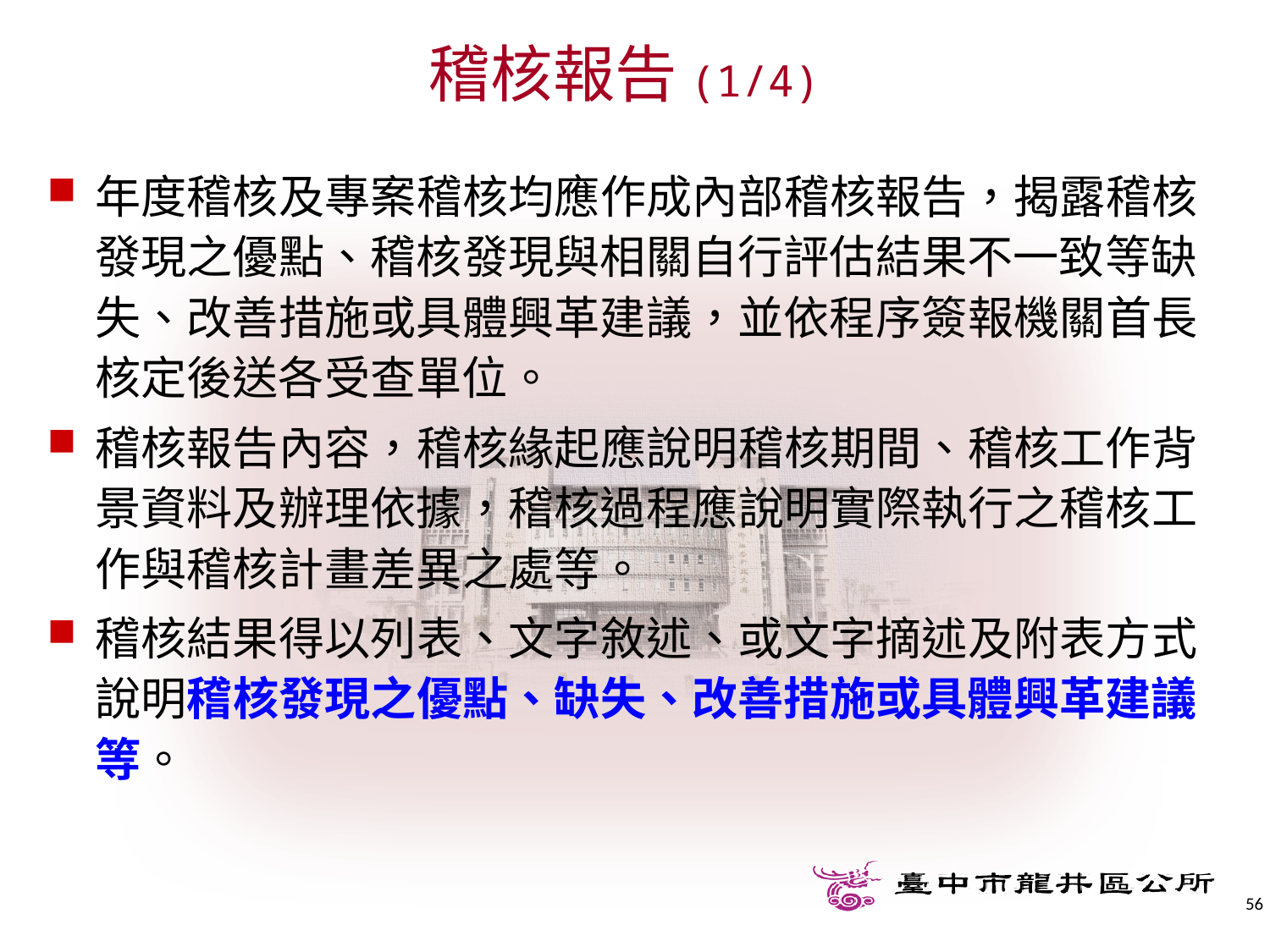

稽核報告(1/4)
年度稽核及專案稽核均應作成內部稽核報告，揭露稽核發現之優點、稽核發現與相關自行評估結果不一致等缺失、改善措施或具體興革建議，並依程序簽報機關首長核定後送各受查單位。
稽核報告內容，稽核緣起應說明稽核期間、稽核工作背景資料及辦理依據，稽核過程應說明實際執行之稽核工作與稽核計畫差異之處等。
稽核結果得以列表、文字敘述、或文字摘述及附表方式說明稽核發現之優點、缺失、改善措施或具體興革建議等。
56